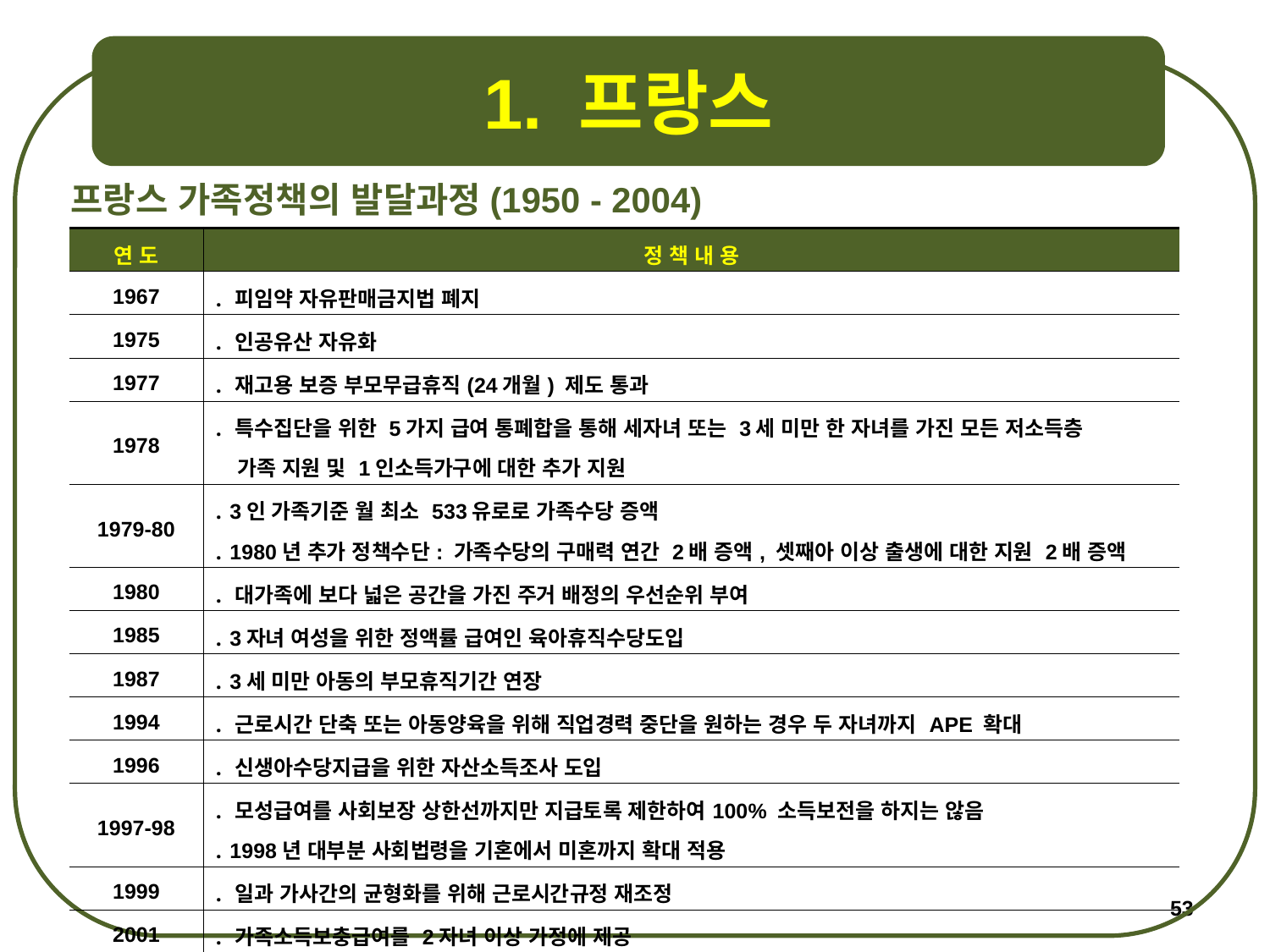

1. 프랑스

프랑스 가족정책의 발달과정(1950 - 2004)

| 연 도 | 정 책 내 용 |
| --- | --- |
| 1967 | ․ 피임약 자유판매금지법 폐지 |
| 1975 | ․ 인공유산 자유화 |
| 1977 | ․ 재고용 보증 부모무급휴직(24개월) 제도 통과 |
| 1978 | ․ 특수집단을 위한 5가지 급여 통폐합을 통해 세자녀 또는 3세 미만 한 자녀를 가진 모든 저소득층 가족 지원 및 1인소득가구에 대한 추가 지원 |
| 1979-80 | ․ 3인 가족기준 월 최소 533유로로 가족수당 증액 ․ 1980년 추가 정책수단: 가족수당의 구매력 연간 2배 증액, 셋째아 이상 출생에 대한 지원 2배 증액 |
| 1980 | ․ 대가족에 보다 넓은 공간을 가진 주거 배정의 우선순위 부여 |
| 1985 | ․ 3자녀 여성을 위한 정액률 급여인 육아휴직수당도입 |
| 1987 | ․ 3세 미만 아동의 부모휴직기간 연장 |
| 1994 | ․ 근로시간 단축 또는 아동양육을 위해 직업경력 중단을 원하는 경우 두 자녀까지 APE 확대 |
| 1996 | ․ 신생아수당지급을 위한 자산소득조사 도입 |
| 1997-98 | ․ 모성급여를 사회보장 상한선까지만 지급토록 제한하여100% 소득보전을 하지는 않음 ․ 1998년 대부분 사회법령을 기혼에서 미혼까지 확대 적용 |
| 1999 | ․ 일과 가사간의 균형화를 위해 근로시간규정 재조정 |
| 2001 | ․ 가족소득보충급여를 2자녀 이상 가정에 제공 |
| 2004 | ․ 출산관련 수당을 하나의 수당으로 통폐합 |
53